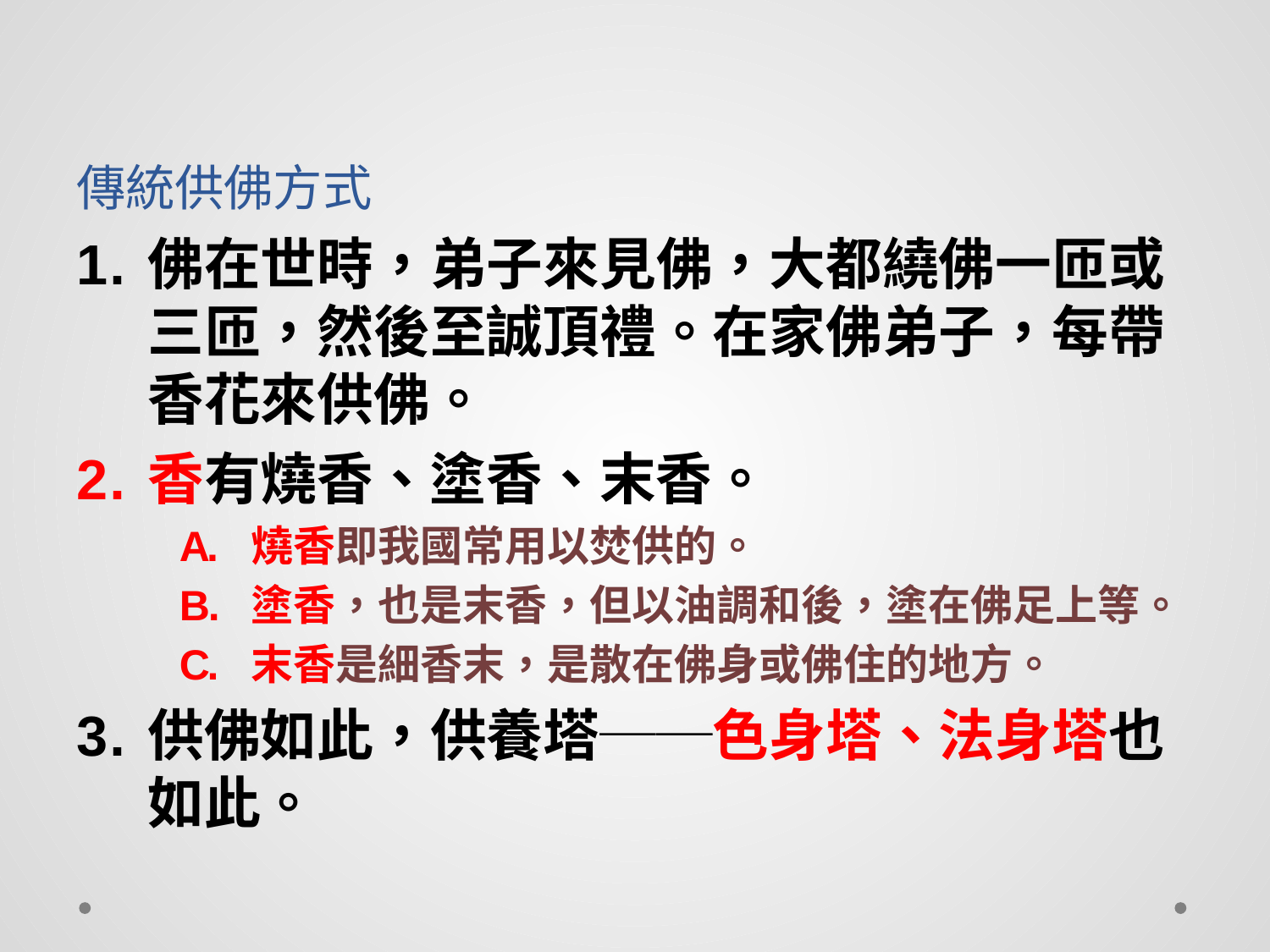

# 傳統供佛方式
佛在世時，弟子來見佛，大都繞佛一匝或三匝，然後至誠頂禮。在家佛弟子，每帶香花來供佛。
香有燒香、塗香、末香。
燒香即我國常用以焚供的。
塗香，也是末香，但以油調和後，塗在佛足上等。
末香是細香末，是散在佛身或佛住的地方。
供佛如此，供養塔──色身塔、法身塔也如此。